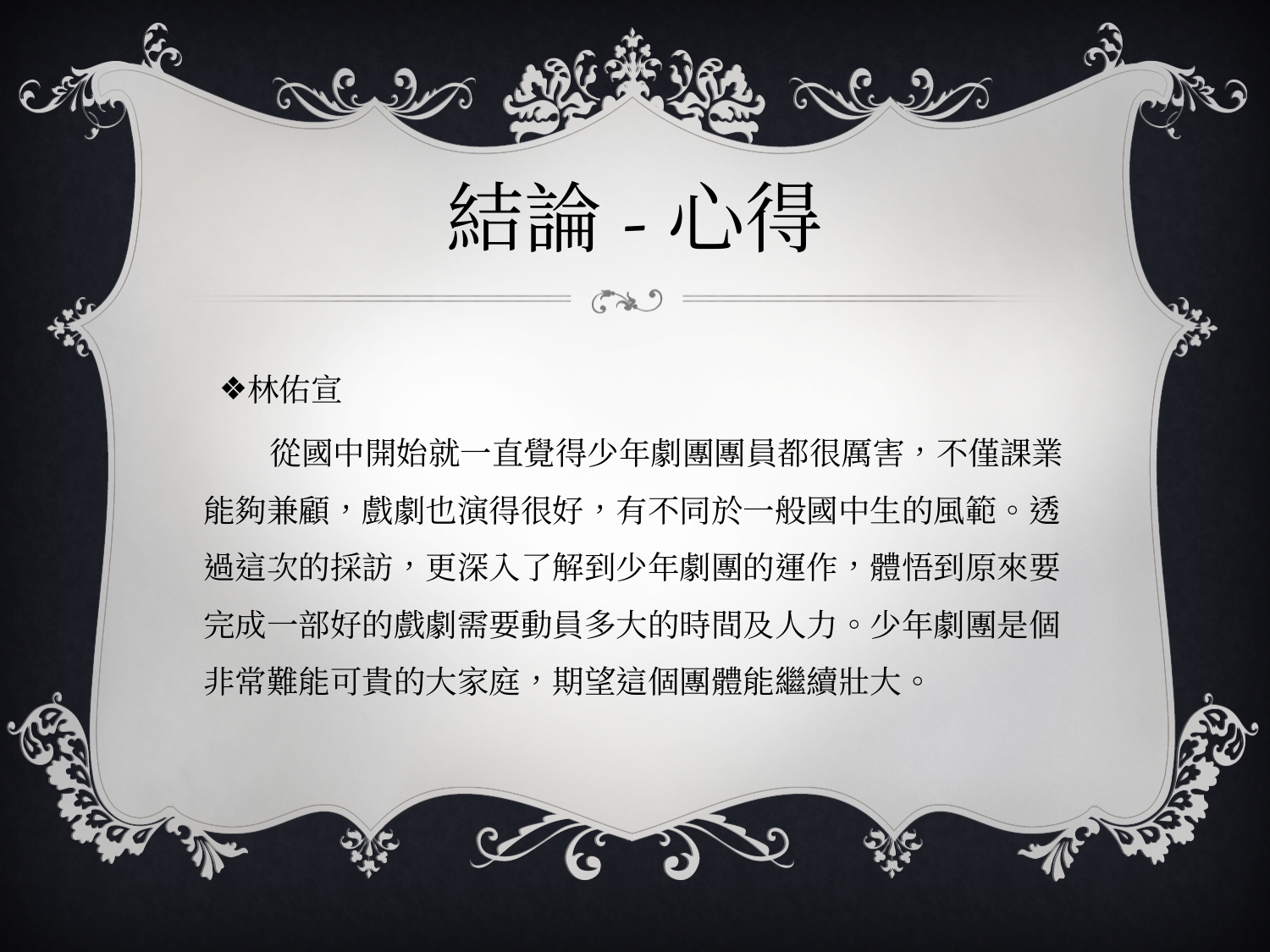

# 結論-心得
林佑宣
      從國中開始就一直覺得少年劇團團員都很厲害，不僅課業能夠兼顧，戲劇也演得很好，有不同於一般國中生的風範。透過這次的採訪，更深入了解到少年劇團的運作，體悟到原來要完成一部好的戲劇需要動員多大的時間及人力。少年劇團是個非常難能可貴的大家庭，期望這個團體能繼續壯大。